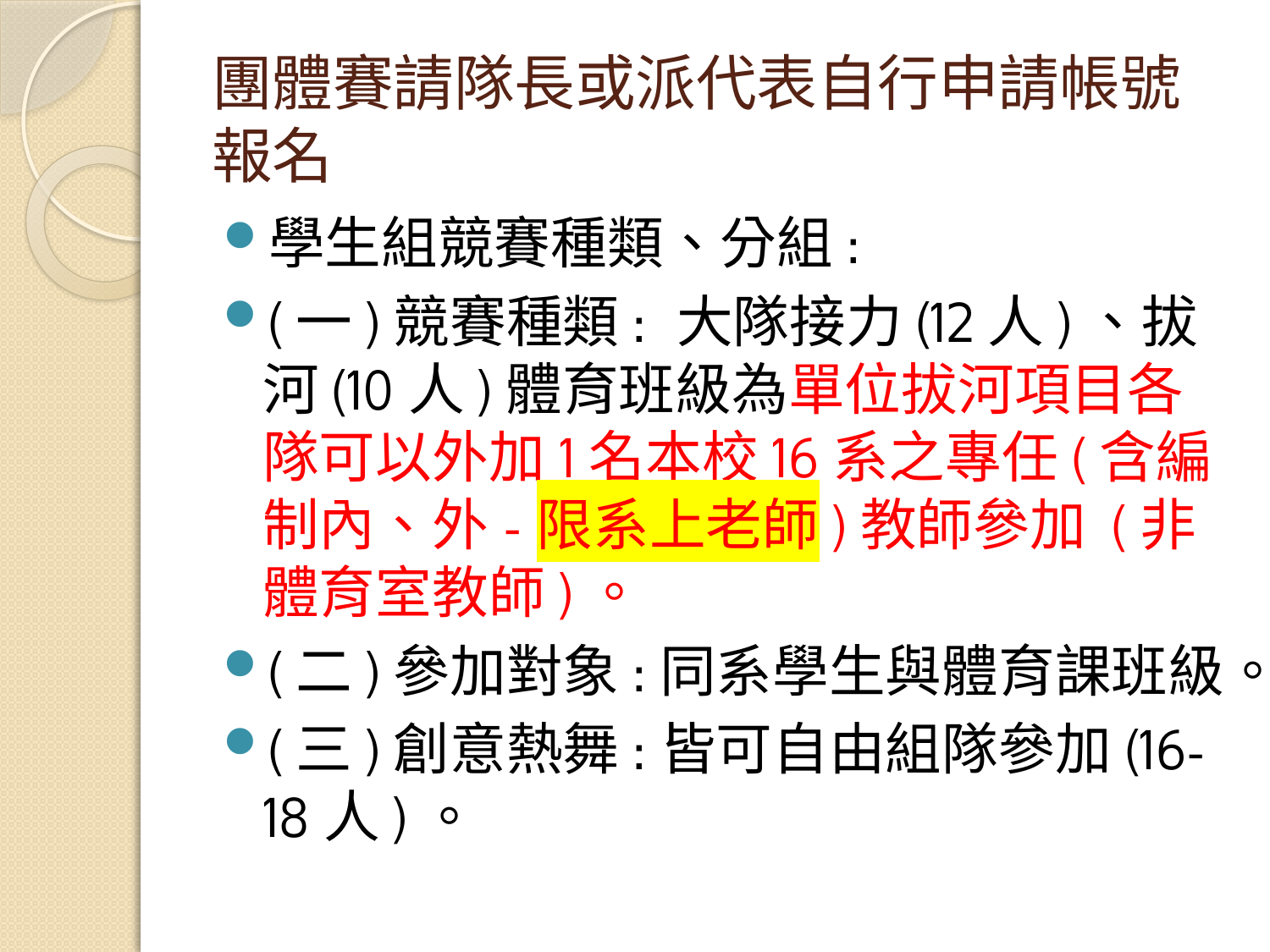

# 團體賽請隊長或派代表自行申請帳號報名
學生組競賽種類、分組:
(一)競賽種類: 大隊接力(12人)、拔河(10人)體育班級為單位拔河項目各隊可以外加1名本校16系之專任(含編制內、外-限系上老師)教師參加 (非體育室教師)。
(二)參加對象:同系學生與體育課班級。
(三)創意熱舞:皆可自由組隊參加(16-18人)。